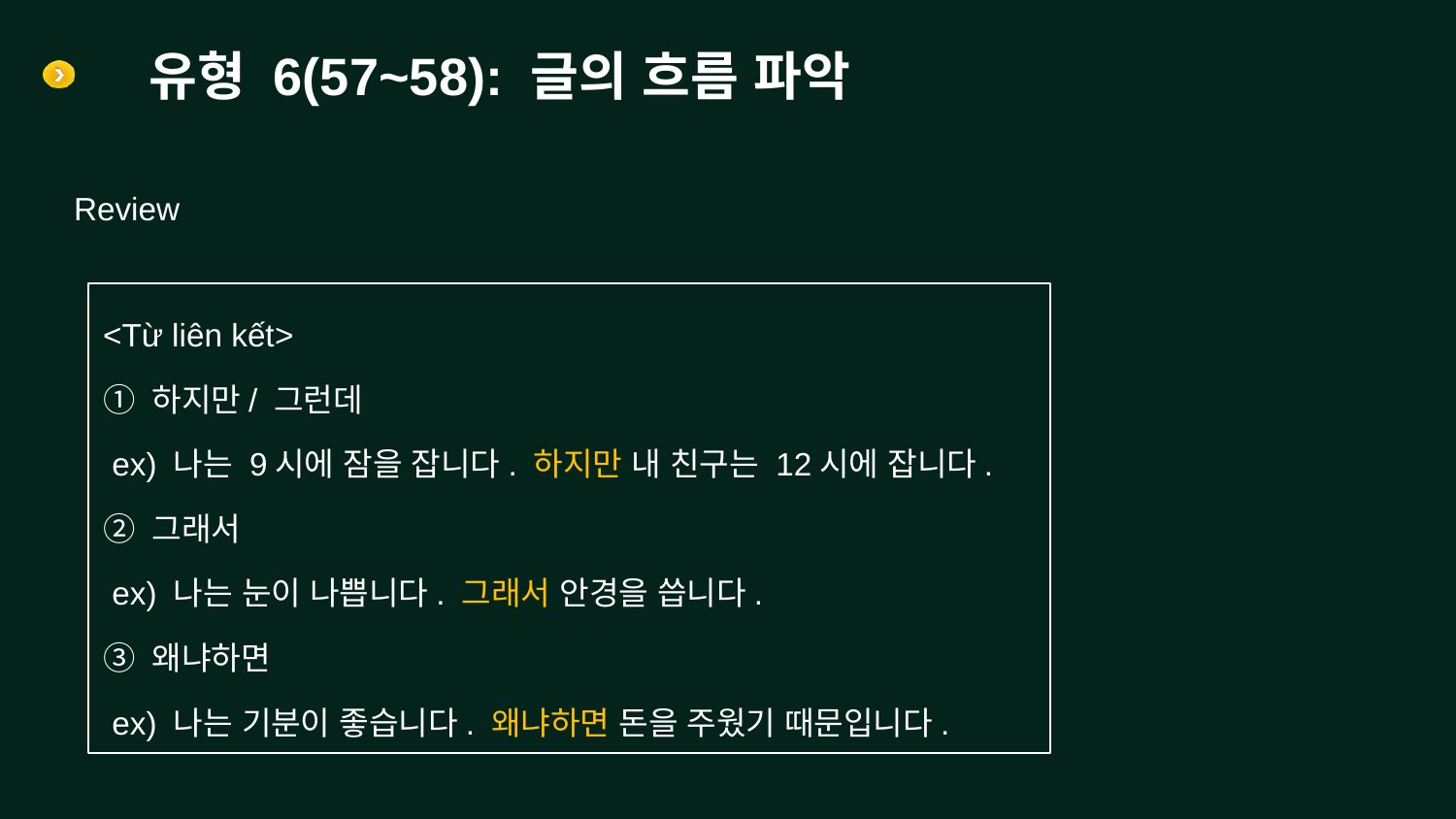

# 유형 6(57~58): 글의 흐름 파악
Review
<Từ liên kết>
① 하지만/ 그런데
 ex) 나는 9시에 잠을 잡니다. 하지만 내 친구는 12시에 잡니다.
② 그래서
 ex) 나는 눈이 나쁩니다. 그래서 안경을 씁니다.
③ 왜냐하면
 ex) 나는 기분이 좋습니다. 왜냐하면 돈을 주웠기 때문입니다.